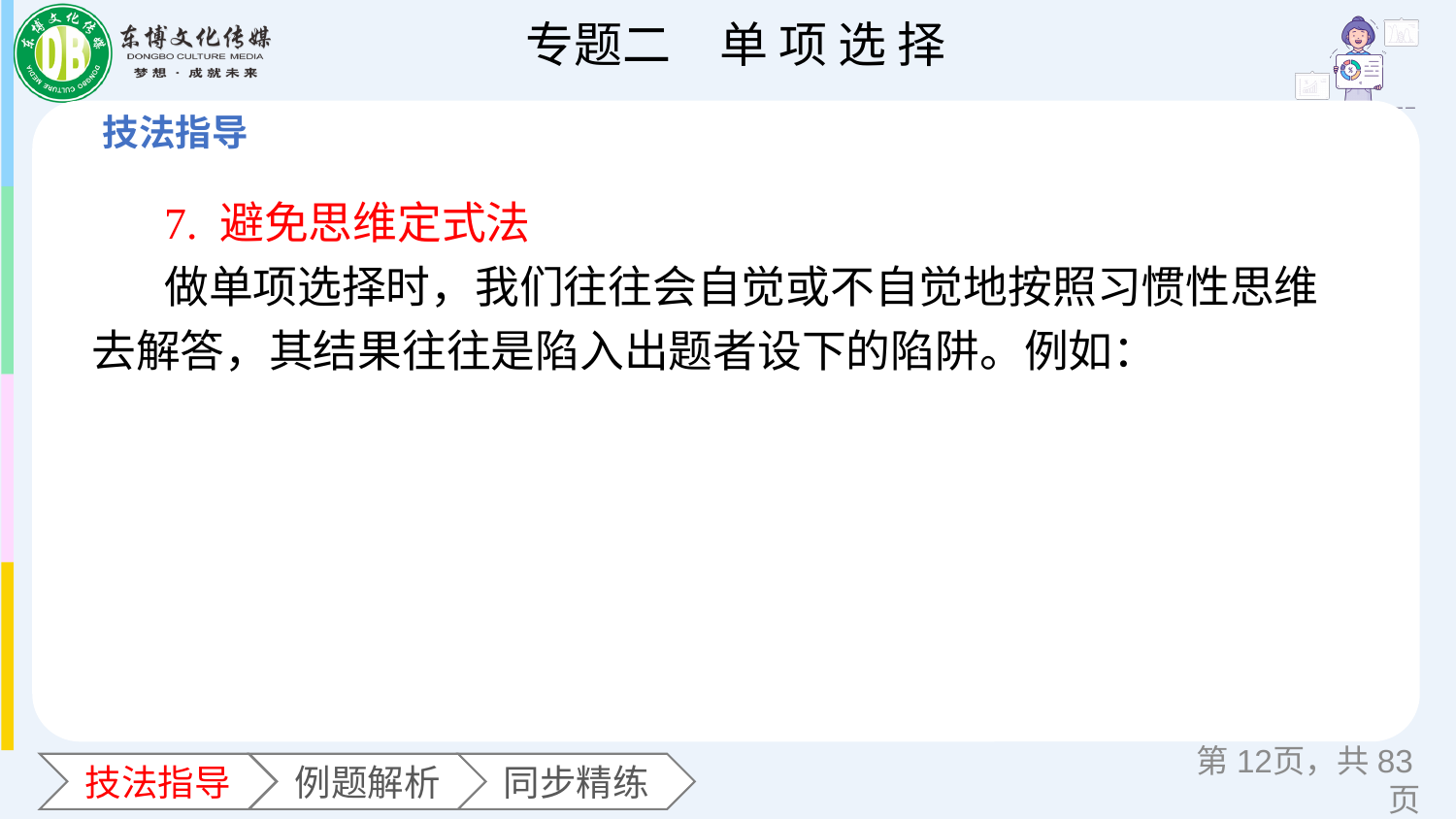

7. 避免思维定式法
做单项选择时，我们往往会自觉或不自觉地按照习惯性思维去解答，其结果往往是陷入出题者设下的陷阱。例如：
第12页，共83页